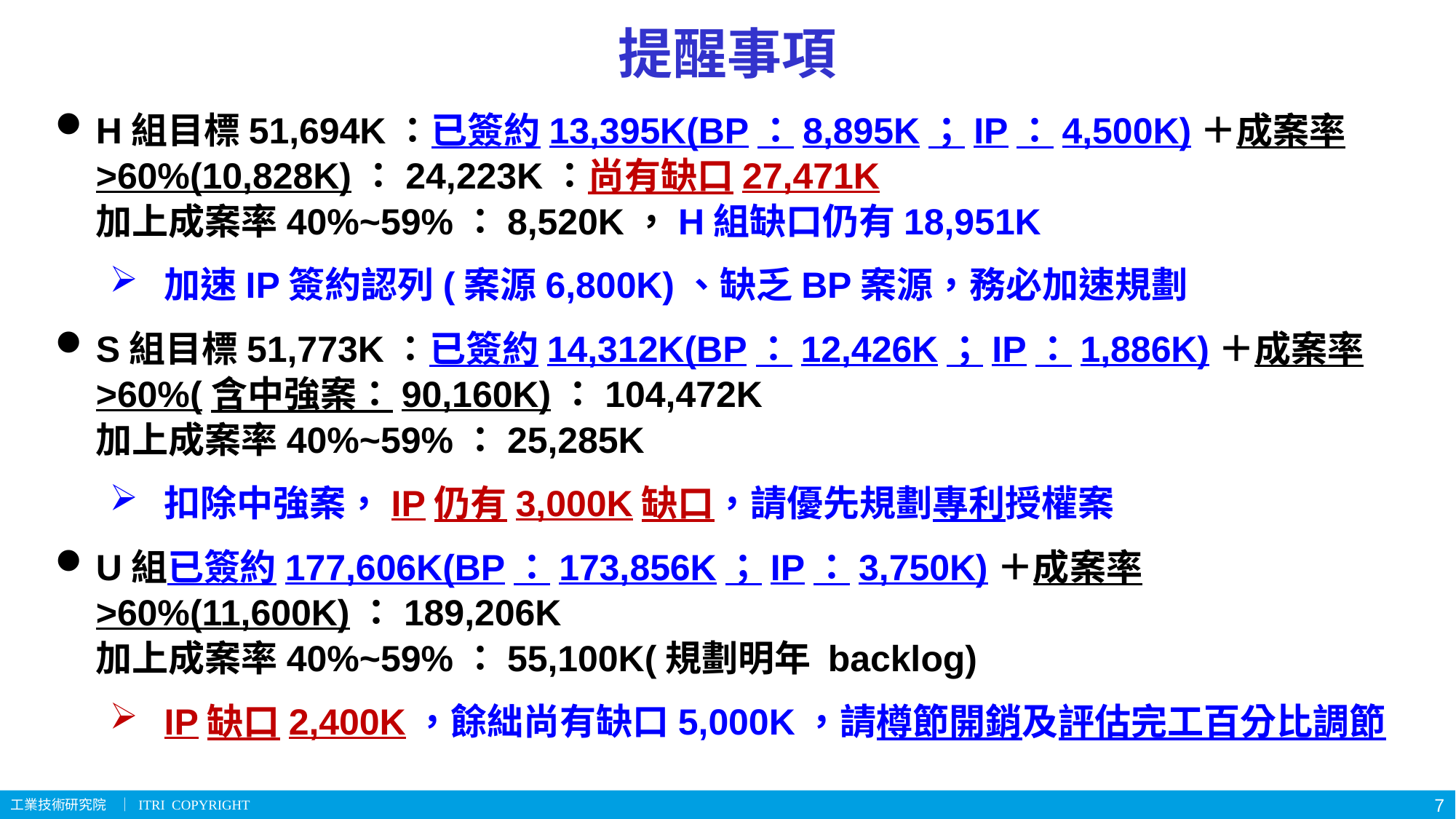

提醒事項
H組目標51,694K：已簽約13,395K(BP：8,895K；IP：4,500K)＋成案率>60%(10,828K)：24,223K：尚有缺口27,471K
加上成案率40%~59%：8,520K，H組缺口仍有18,951K
加速IP簽約認列(案源6,800K)、缺乏BP案源，務必加速規劃
S組目標51,773K：已簽約14,312K(BP：12,426K；IP：1,886K)＋成案率>60%(含中強案：90,160K)：104,472K
加上成案率40%~59%：25,285K
扣除中強案，IP仍有3,000K缺口，請優先規劃專利授權案
U組已簽約177,606K(BP：173,856K；IP：3,750K)＋成案率>60%(11,600K)：189,206K
加上成案率40%~59%：55,100K(規劃明年 backlog)
IP缺口2,400K，餘絀尚有缺口5,000K，請樽節開銷及評估完工百分比調節